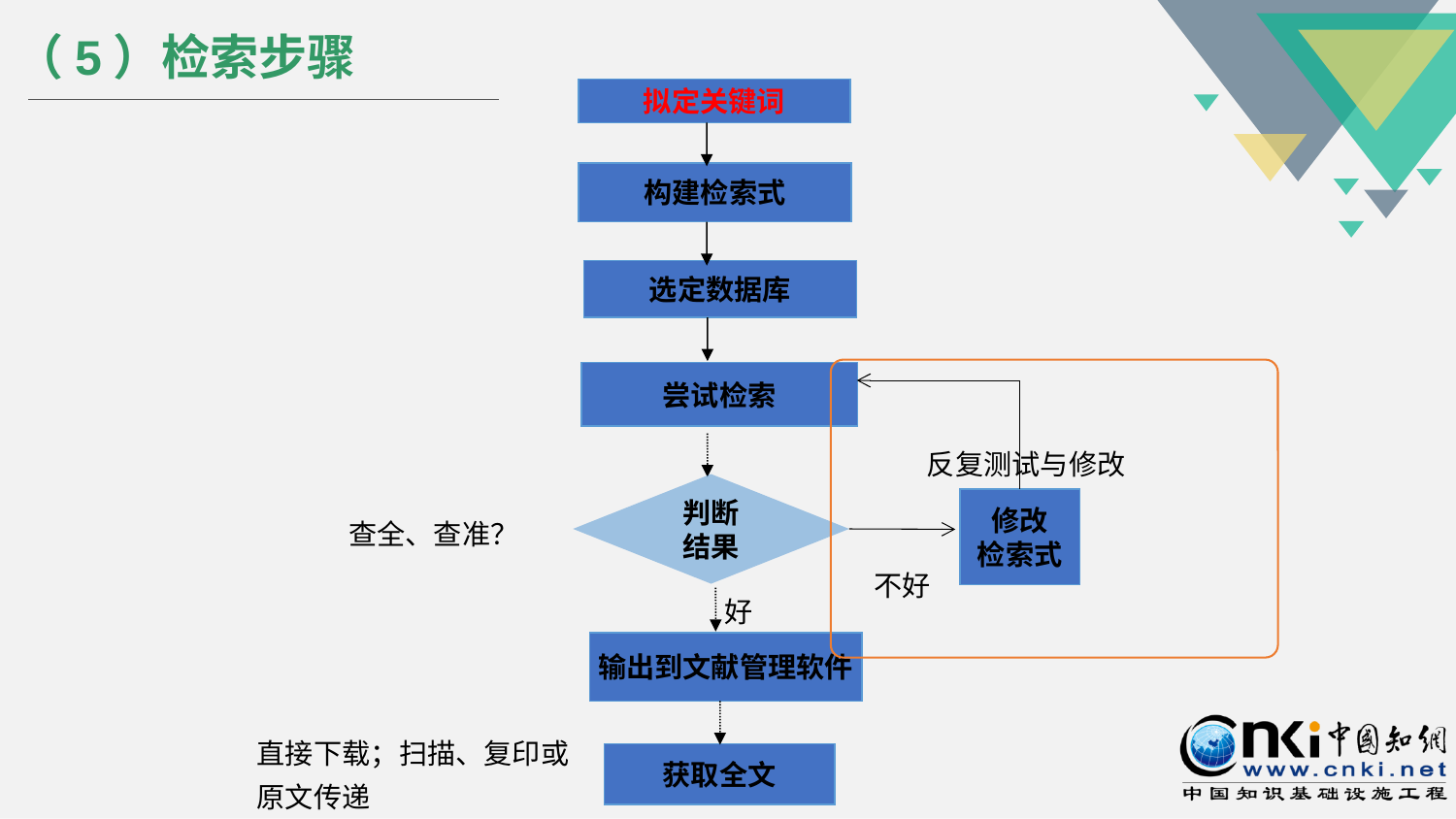

（5）检索步骤
拟定关键词

构建检索式

选定数据库

尝试检索

 反复测试与修改
判断
结果
修改
检索式
查全、查准？
不好
好

输出到文献管理软件

直接下载；扫描、复印或原文传递
获取全文